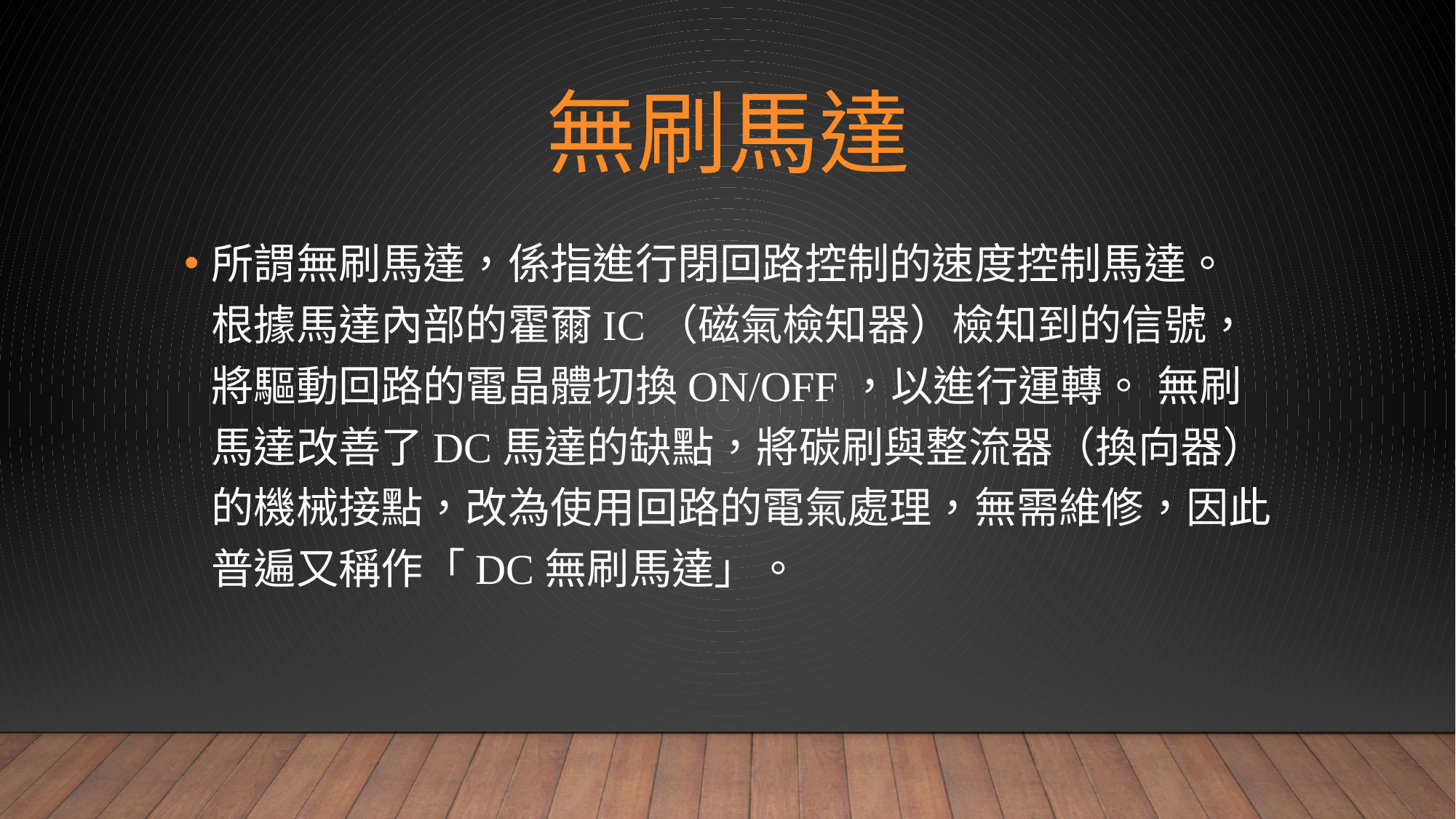

# 無刷馬達
所謂無刷馬達，係指進行閉回路控制的速度控制馬達。 根據馬達內部的霍爾IC（磁氣檢知器）檢知到的信號，將驅動回路的電晶體切換ON/OFF，以進行運轉。 無刷馬達改善了DC馬達的缺點，將碳刷與整流器（換向器）的機械接點，改為使用回路的電氣處理，無需維修，因此普遍又稱作「DC無刷馬達」。